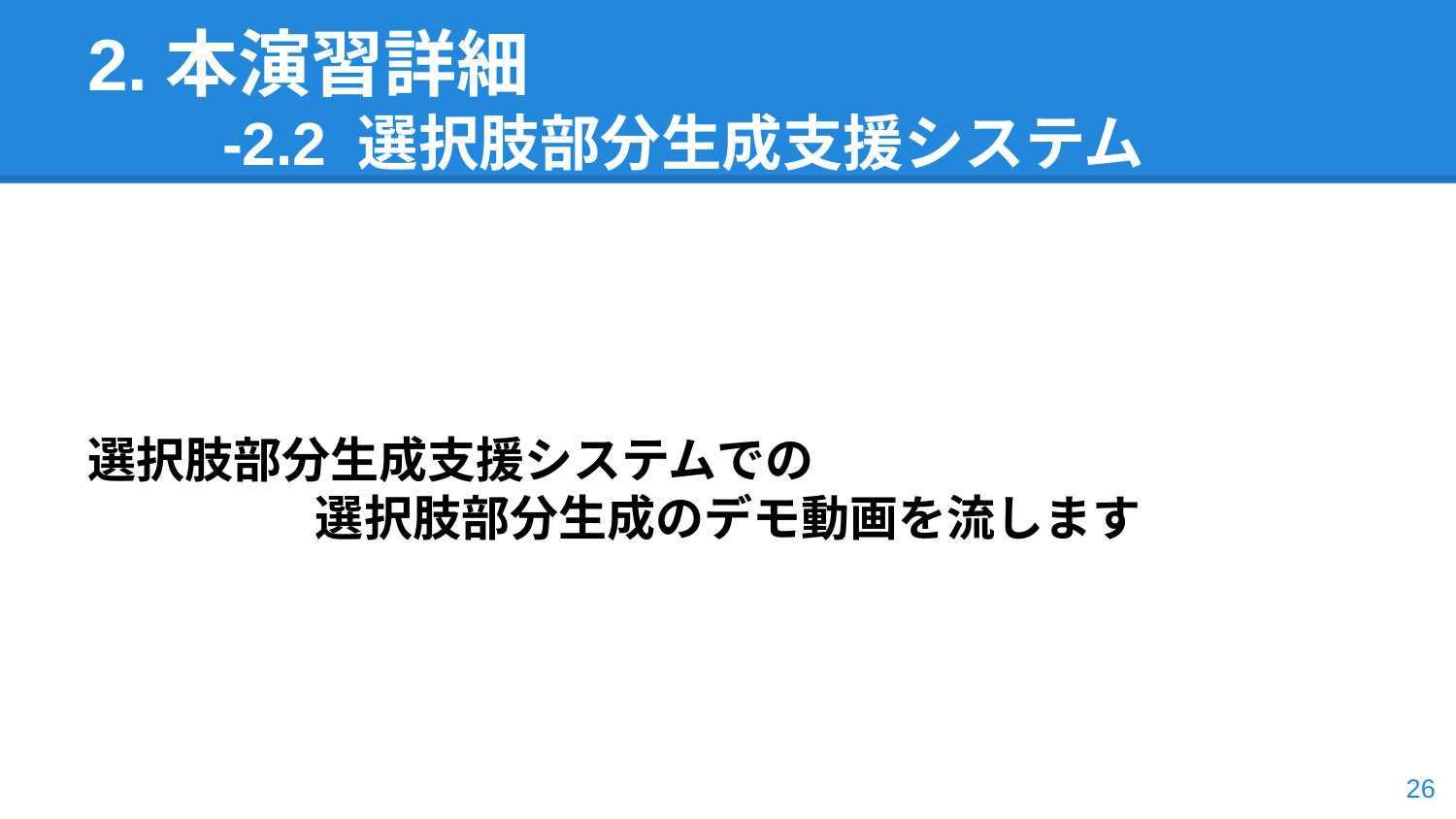

# 2.本演習詳細
-2.2 選択肢部分生成支援システム

選択肢部分生成支援システムでの
選択肢部分生成のデモ動画を流します
26